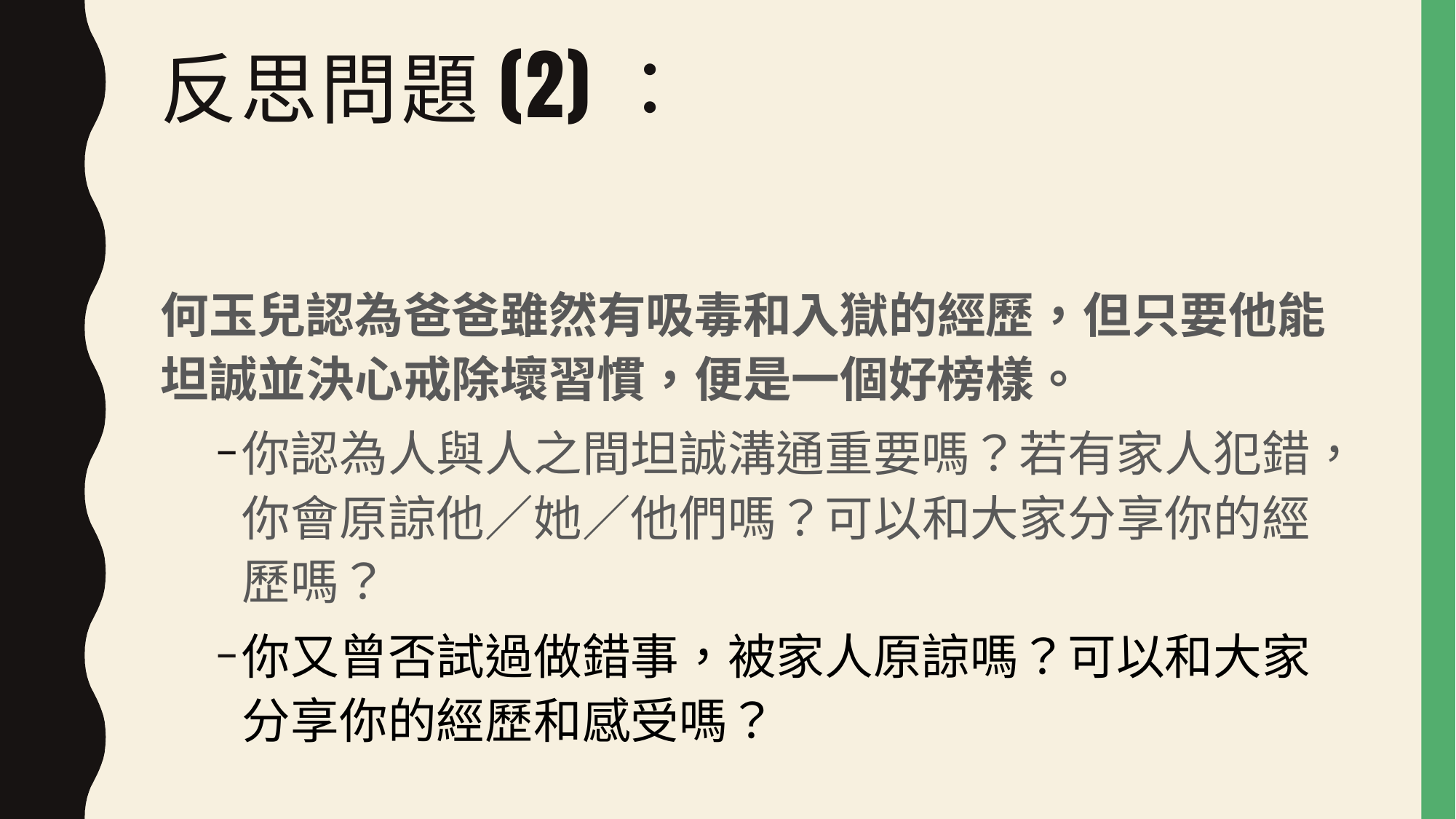

# 反思問題(2)：
何玉兒認為爸爸雖然有吸毒和入獄的經歷，但只要他能坦誠並決心戒除壞習慣，便是一個好榜樣。
你認為人與人之間坦誠溝通重要嗎？若有家人犯錯，你會原諒他／她／他們嗎？可以和大家分享你的經歷嗎？
你又曾否試過做錯事，被家人原諒嗎？可以和大家分享你的經歷和感受嗎？